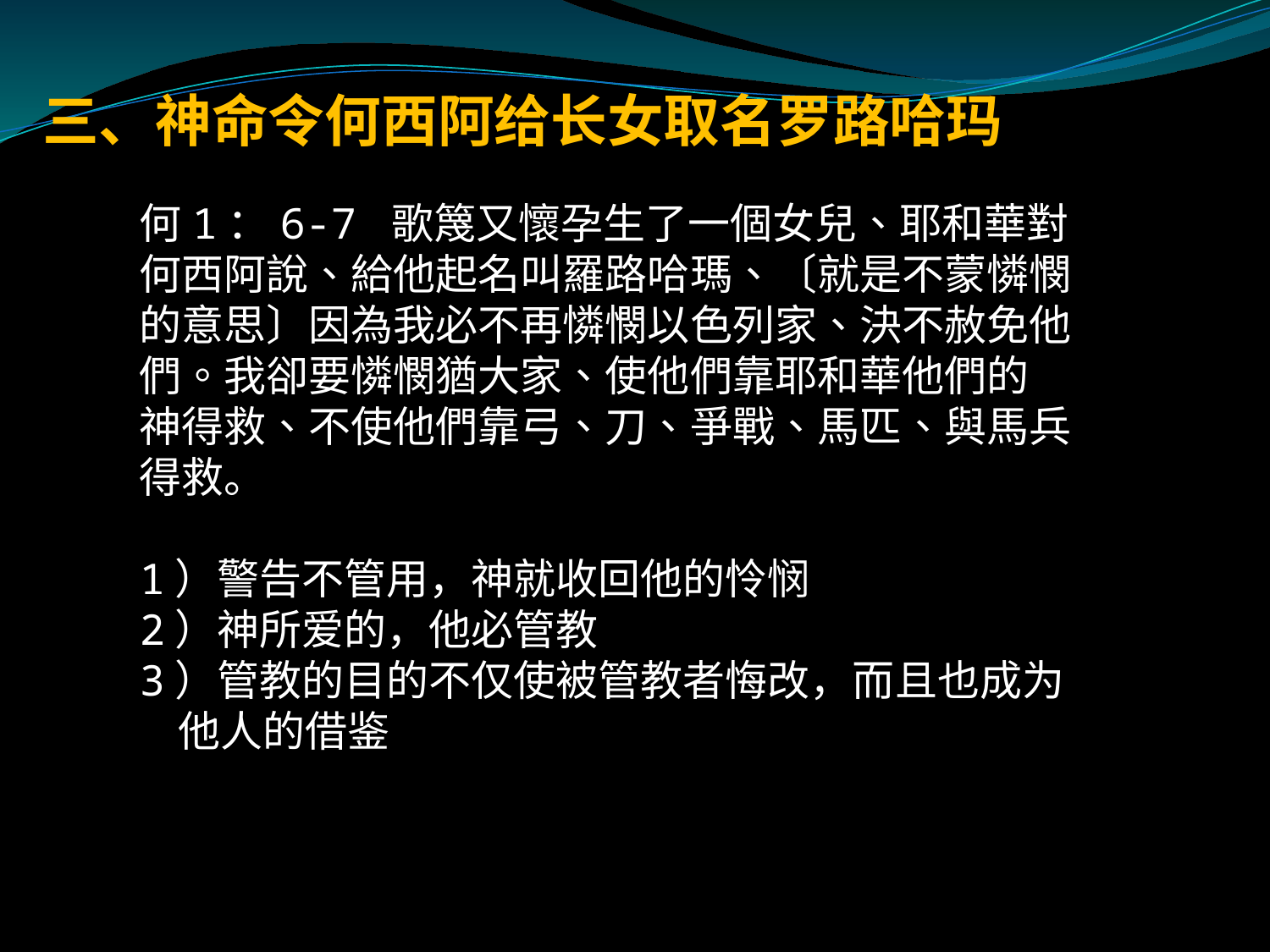

# 三、神命令何西阿给长女取名罗路哈玛
何1：6-7 歌篾又懷孕生了一個女兒、耶和華對何西阿說、給他起名叫羅路哈瑪、〔就是不蒙憐憫的意思〕因為我必不再憐憫以色列家、決不赦免他們。我卻要憐憫猶大家、使他們靠耶和華他們的　神得救、不使他們靠弓、刀、爭戰、馬匹、與馬兵得救。

1）警告不管用，神就收回他的怜悯
2）神所爱的，他必管教
3）管教的目的不仅使被管教者悔改，而且也成为
   他人的借鉴